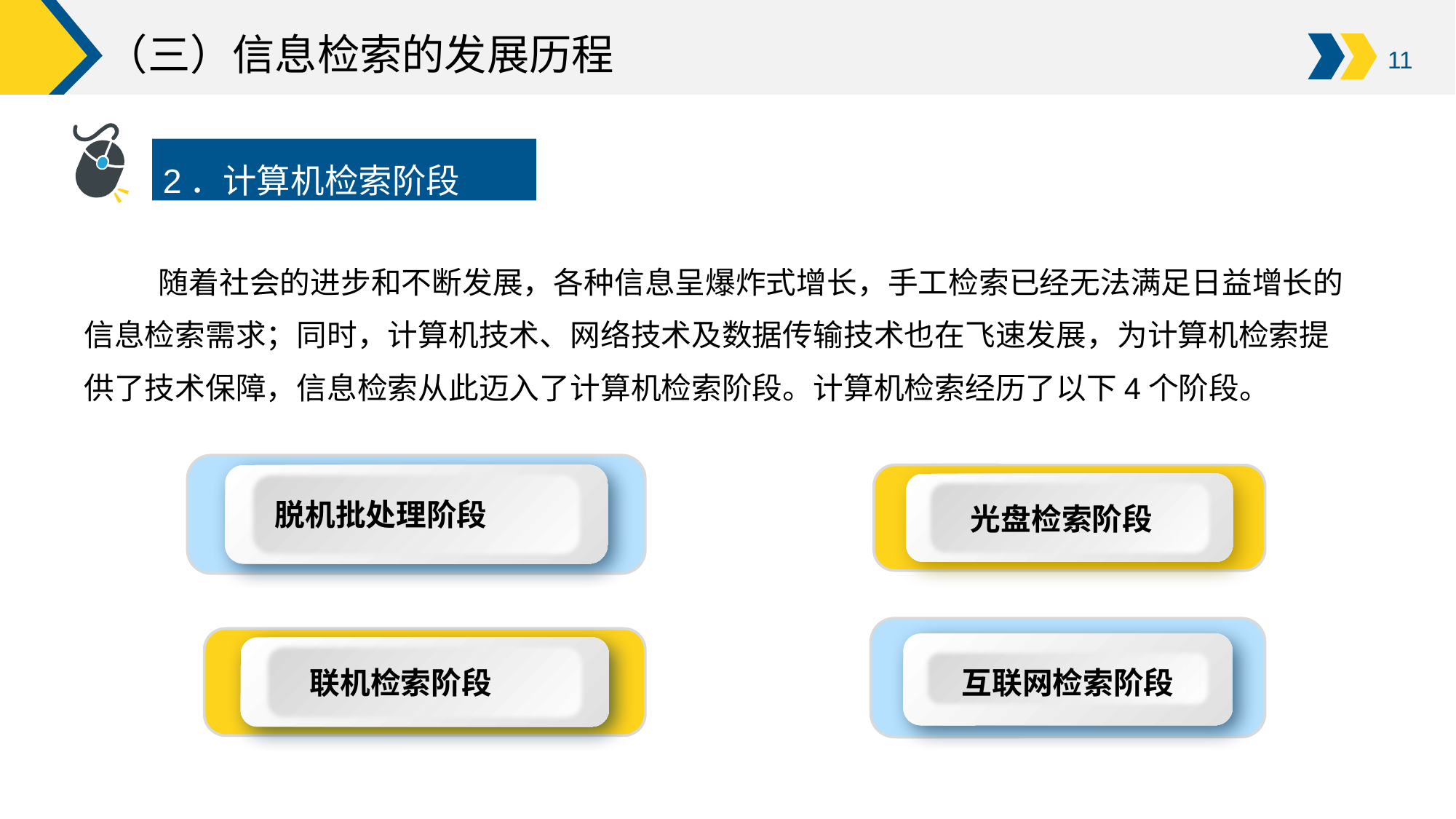

# （三）信息检索的发展历程

2．计算机检索阶段
随着社会的进步和不断发展，各种信息呈爆炸式增长，手工检索已经无法满足日益增长的信息检索需求；同时，计算机技术、网络技术及数据传输技术也在飞速发展，为计算机检索提供了技术保障，信息检索从此迈入了计算机检索阶段。计算机检索经历了以下4个阶段。

脱机批处理阶段

光盘检索阶段

互联网检索阶段

联机检索阶段